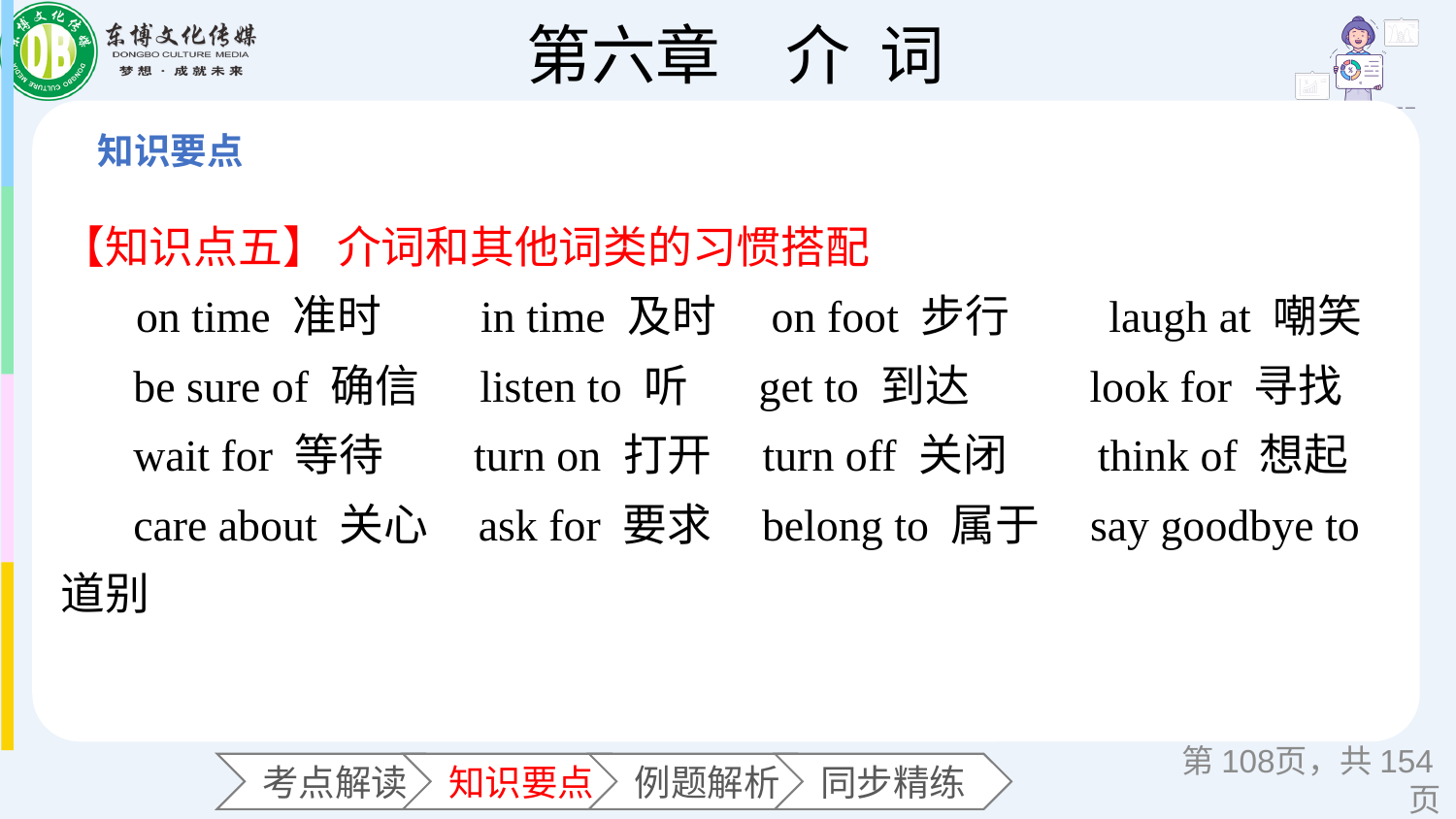

【知识点五】 介词和其他词类的习惯搭配
      on time 准时　　in time 及时　on foot 步行　　laugh at 嘲笑
be sure of 确信     listen to 听      get to 到达           look for 寻找
wait for 等待        turn on 打开    turn off 关闭        think of 想起
care about 关心    ask for 要求    belong to 属于    say goodbye to 道别
第108页，共154页